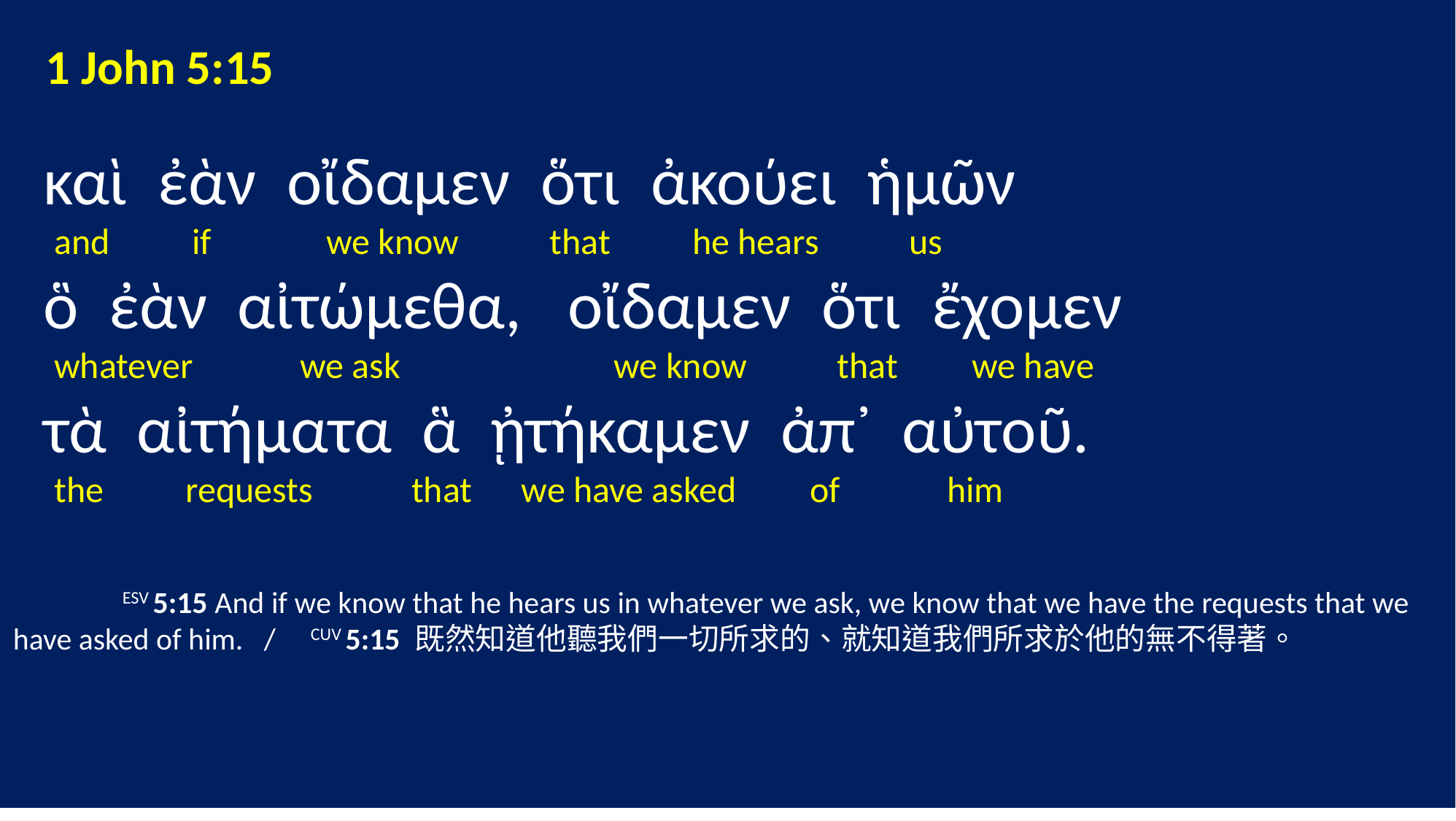

1 John 5:15

  καὶ  ἐὰν  οἴδαμεν  ὅτι  ἀκούει  ἡμῶν
     and          if              we know           that          he hears           us
  ὃ  ἐὰν  αἰτώμεθα,   οἴδαμεν  ὅτι  ἔχομεν
     whatever             we ask                          we know           that         we have
  τὰ  αἰτήματα  ἃ  ᾐτήκαμεν  ἀπ᾽  αὐτοῦ.
     the          requests            that      we have asked         of             him

	ESV 5:15 And if we know that he hears us in whatever we ask, we know that we have the requests that we have asked of him.   /     CUV 5:15 既然知道他聽我們一切所求的、就知道我們所求於他的無不得著。